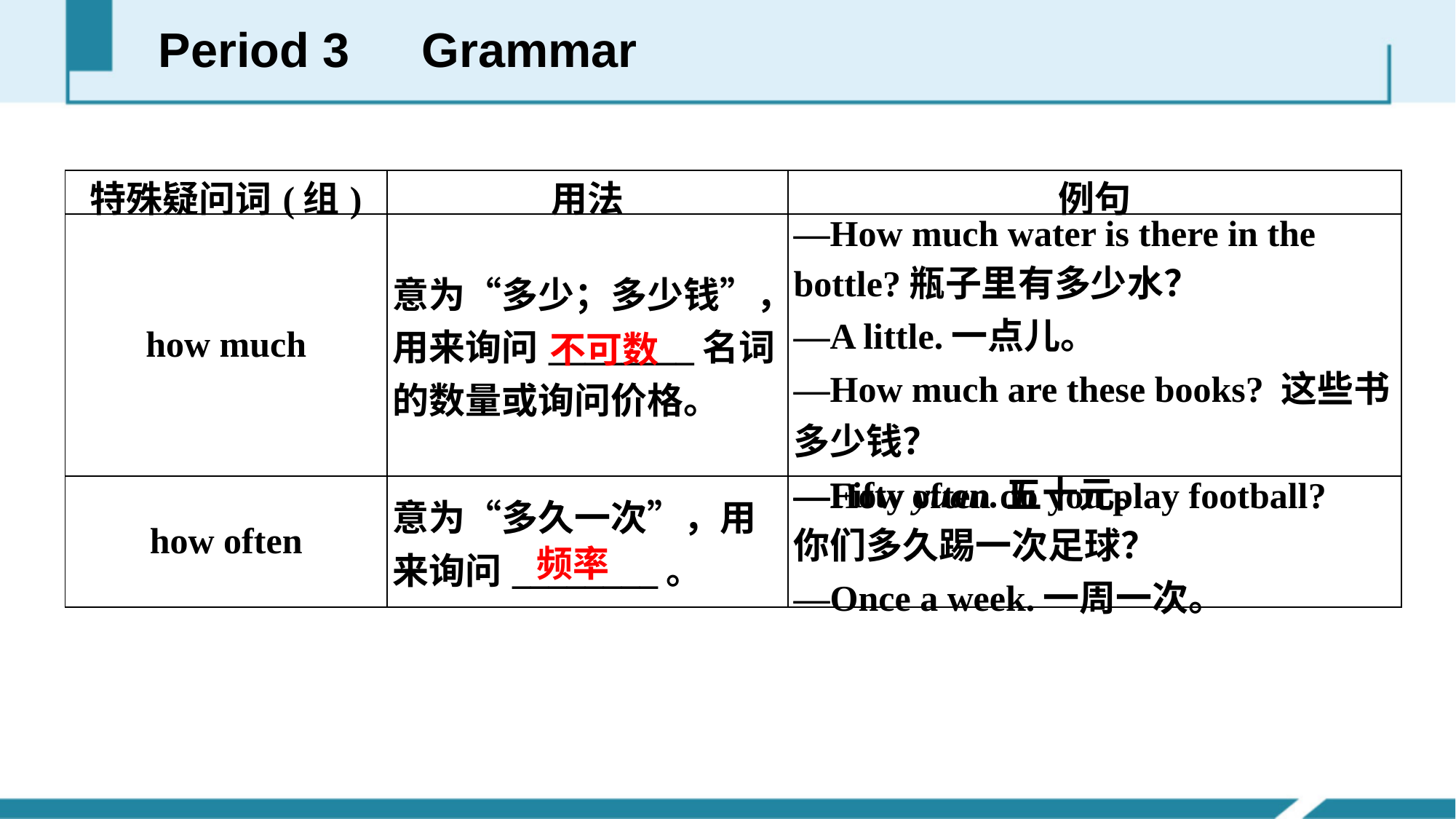

Period 3　Grammar
| 特殊疑问词(组) | 用法 | 例句 |
| --- | --- | --- |
| how much | 意为“多少；多少钱”，用来询问\_\_\_\_\_\_\_\_名词的数量或询问价格。 | —How much water is there in the bottle?瓶子里有多少水？ —A little.一点儿。 —How much are these books? 这些书多少钱？ —Fifty yuan.五十元。 |
| how often | 意为“多久一次”，用来询问\_\_\_\_\_\_\_\_。 | —How often do you play football? 你们多久踢一次足球？ —Once a week.一周一次。 |
不可数
频率